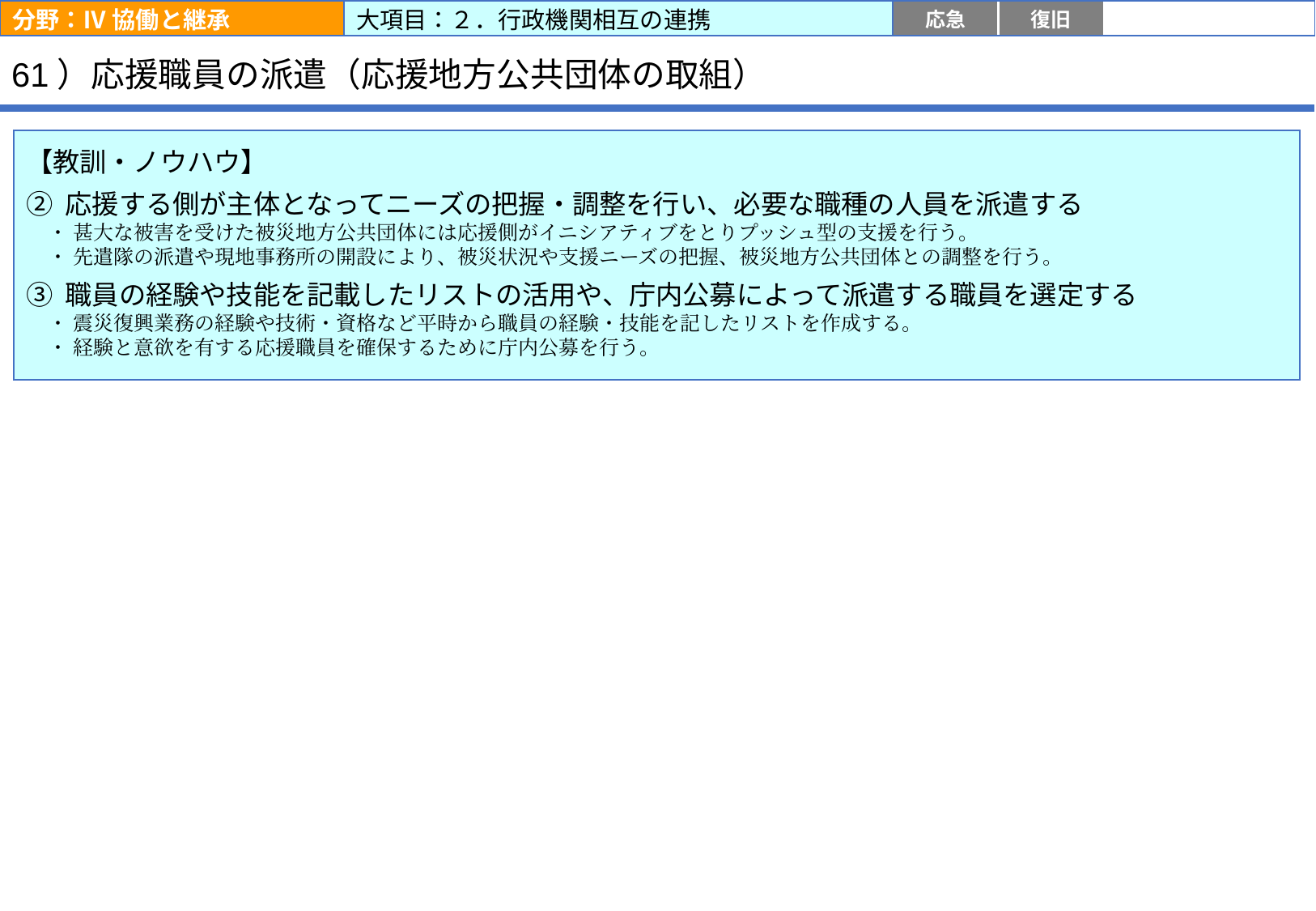

分野：Ⅳ 協働と継承
大項目：２．行政機関相互の連携
応急
復旧
復興前期
復興後期

# 61）応援職員の派遣（応援地方公共団体の取組）
【教訓・ノウハウ】
② 応援する側が主体となってニーズの把握・調整を行い、必要な職種の人員を派遣する
　・ 甚大な被害を受けた被災地方公共団体には応援側がイニシアティブをとりプッシュ型の支援を行う。
　・ 先遣隊の派遣や現地事務所の開設により、被災状況や支援ニーズの把握、被災地方公共団体との調整を行う。
③ 職員の経験や技能を記載したリストの活用や、庁内公募によって派遣する職員を選定する
　・ 震災復興業務の経験や技術・資格など平時から職員の経験・技能を記したリストを作成する。
　・ 経験と意欲を有する応援職員を確保するために庁内公募を行う。